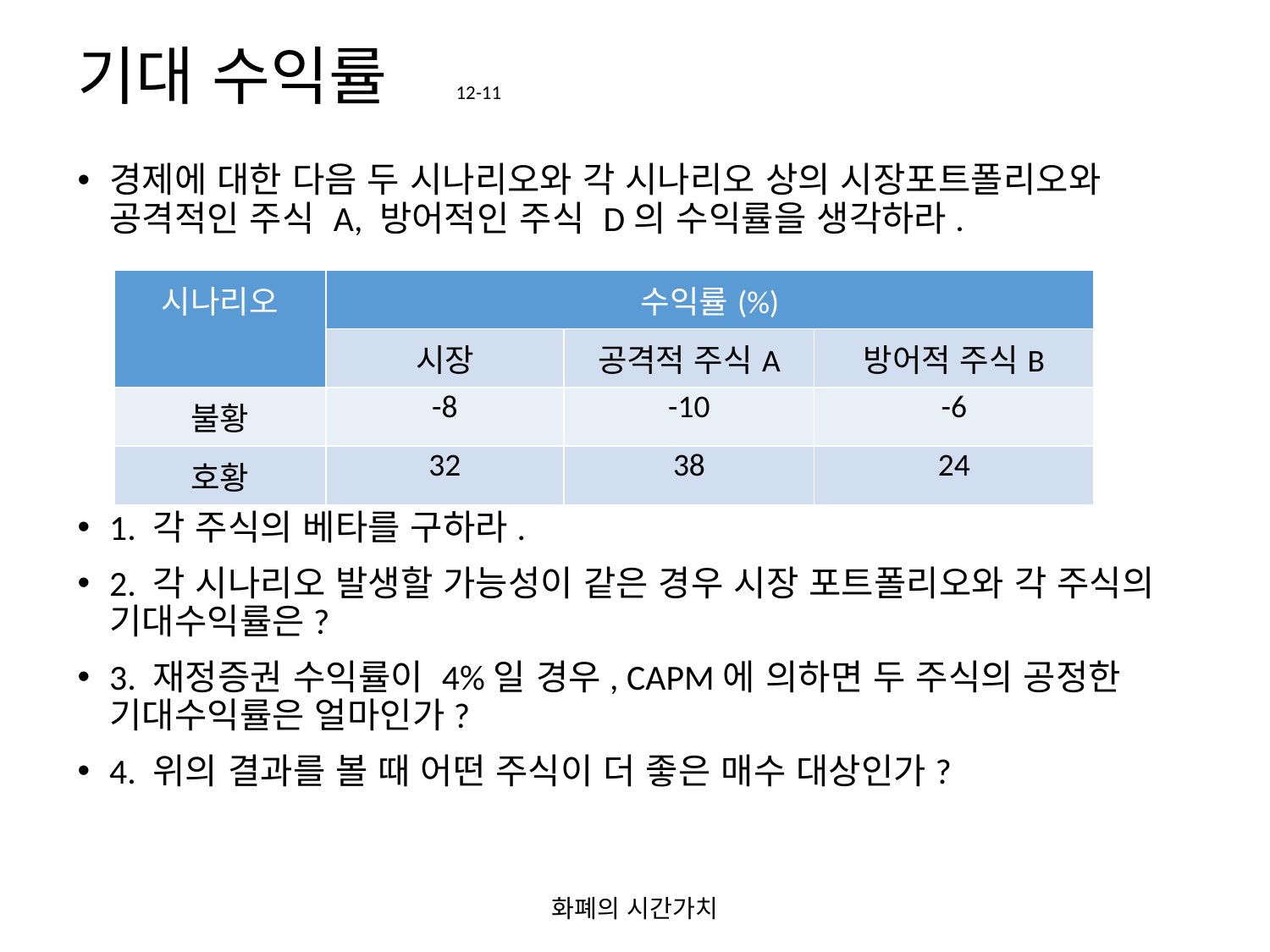

# 기대 수익률   12-11
경제에 대한 다음 두 시나리오와 각 시나리오 상의 시장포트폴리오와 공격적인 주식 A, 방어적인 주식 D의 수익률을 생각하라.

1. 각 주식의 베타를 구하라.
2. 각 시나리오 발생할 가능성이 같은 경우 시장 포트폴리오와 각 주식의 기대수익률은?
3. 재정증권 수익률이 4%일 경우, CAPM에 의하면 두 주식의 공정한 기대수익률은 얼마인가?
4. 위의 결과를 볼 때 어떤 주식이 더 좋은 매수 대상인가?
| 시나리오 | 수익률(%) |  |  |
| --- | --- | --- | --- |
|  | 시장 | 공격적 주식A | 방어적 주식B |
| 불황 | -8 | -10 | -6 |
| 호황 | 32 | 38 | 24 |
화폐의 시간가치